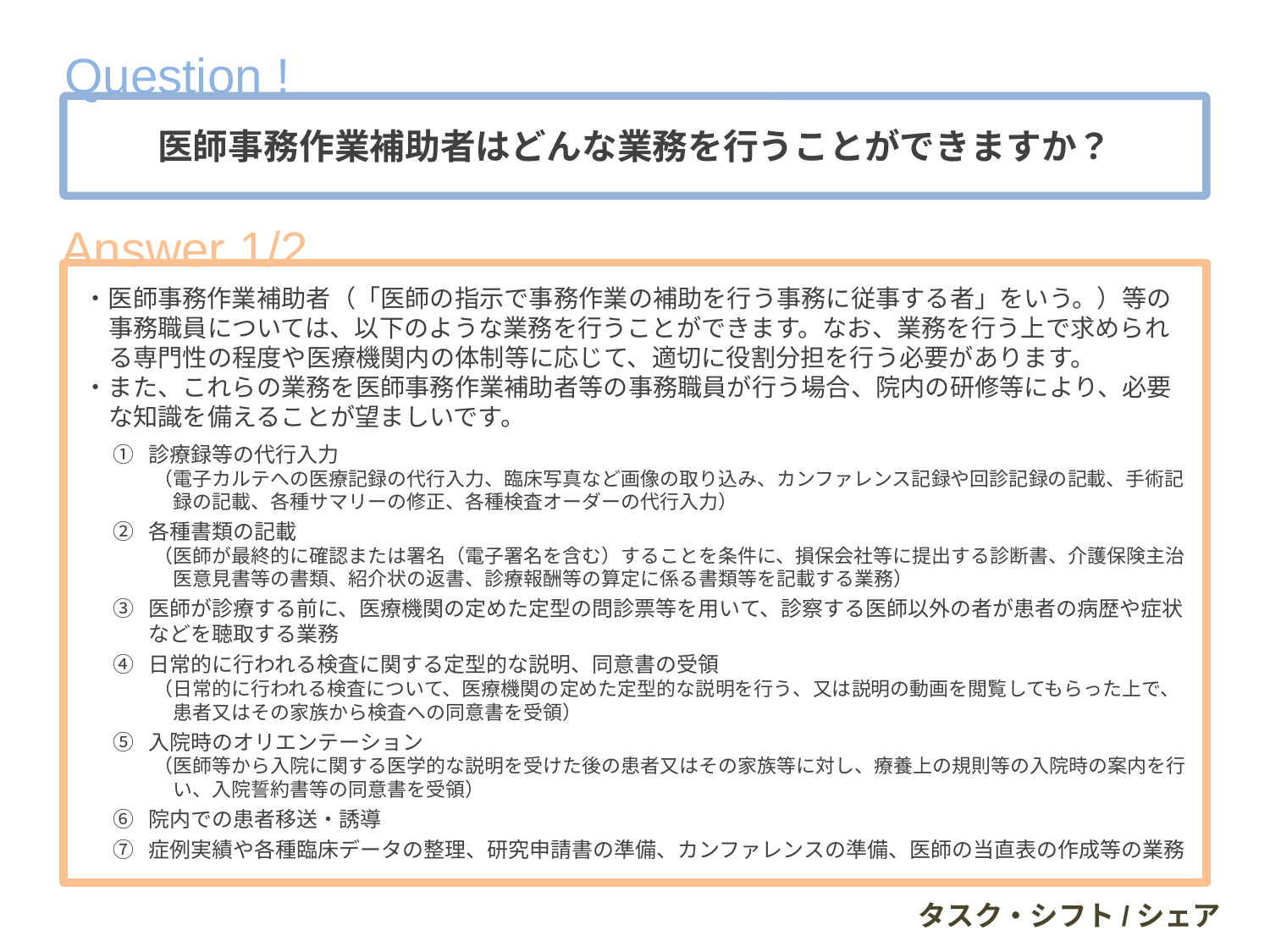

Question !
医師事務作業補助者はどんな業務を行うことができますか？
Answer 1/2
・医師事務作業補助者（「医師の指示で事務作業の補助を行う事務に従事する者」をいう。）等の事務職員については、以下のような業務を行うことができます。なお、業務を行う上で求められる専門性の程度や医療機関内の体制等に応じて、適切に役割分担を行う必要があります。
・また、これらの業務を医師事務作業補助者等の事務職員が行う場合、院内の研修等により、必要な知識を備えることが望ましいです。
 ①  診療録等の代行入力
（電子カルテへの医療記録の代行入力、臨床写真など画像の取り込み、カンファレンス記録や回診記録の記載、手術記録の記載、各種サマリーの修正、各種検査オーダーの代行入力）
 ②  各種書類の記載
（医師が最終的に確認または署名（電子署名を含む）することを条件に、損保会社等に提出する診断書、介護保険主治医意見書等の書類、紹介状の返書、診療報酬等の算定に係る書類等を記載する業務）
 ③  医師が診療する前に、医療機関の定めた定型の問診票等を用いて、診察する医師以外の者が患者の病歴や症状などを聴取する業務
 ④  日常的に行われる検査に関する定型的な説明、同意書の受領
（日常的に行われる検査について、医療機関の定めた定型的な説明を行う、又は説明の動画を閲覧してもらった上で、患者又はその家族から検査への同意書を受領）
 ⑤  入院時のオリエンテーション
（医師等から入院に関する医学的な説明を受けた後の患者又はその家族等に対し、療養上の規則等の入院時の案内を行い、入院誓約書等の同意書を受領）
 ⑥  院内での患者移送・誘導
 ⑦  症例実績や各種臨床データの整理、研究申請書の準備、カンファレンスの準備、医師の当直表の作成等の業務
タスク・シフト/シェア